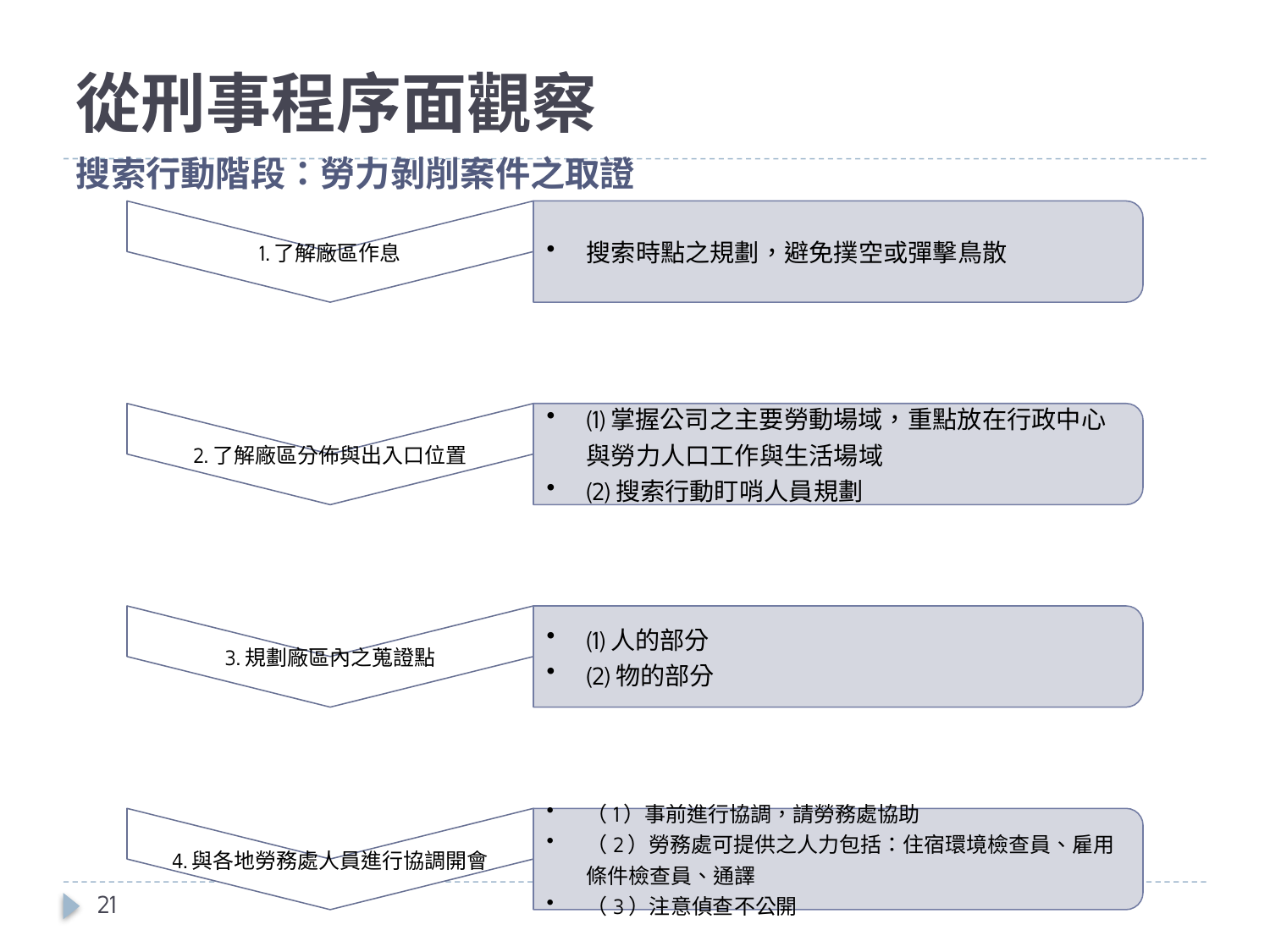

從刑事程序面觀察
搜索行動階段：勞力剝削案件之取證
1.了解廠區作息
搜索時點之規劃，避免撲空或彈擊鳥散
2.了解廠區分佈與出入口位置
(1)掌握公司之主要勞動場域，重點放在行政中心與勞力人口工作與生活場域
3.規劃廠區內之蒐證點
(1)人的部分
(2)搜索行動盯哨人員規劃
(2)物的部分
4.與各地勞務處人員進行協調開會
（1）事前進行協調，請勞務處協助
（2）勞務處可提供之人力包括：住宿環境檢查員、雇用條件檢查員、通譯
（3）注意偵查不公開
21